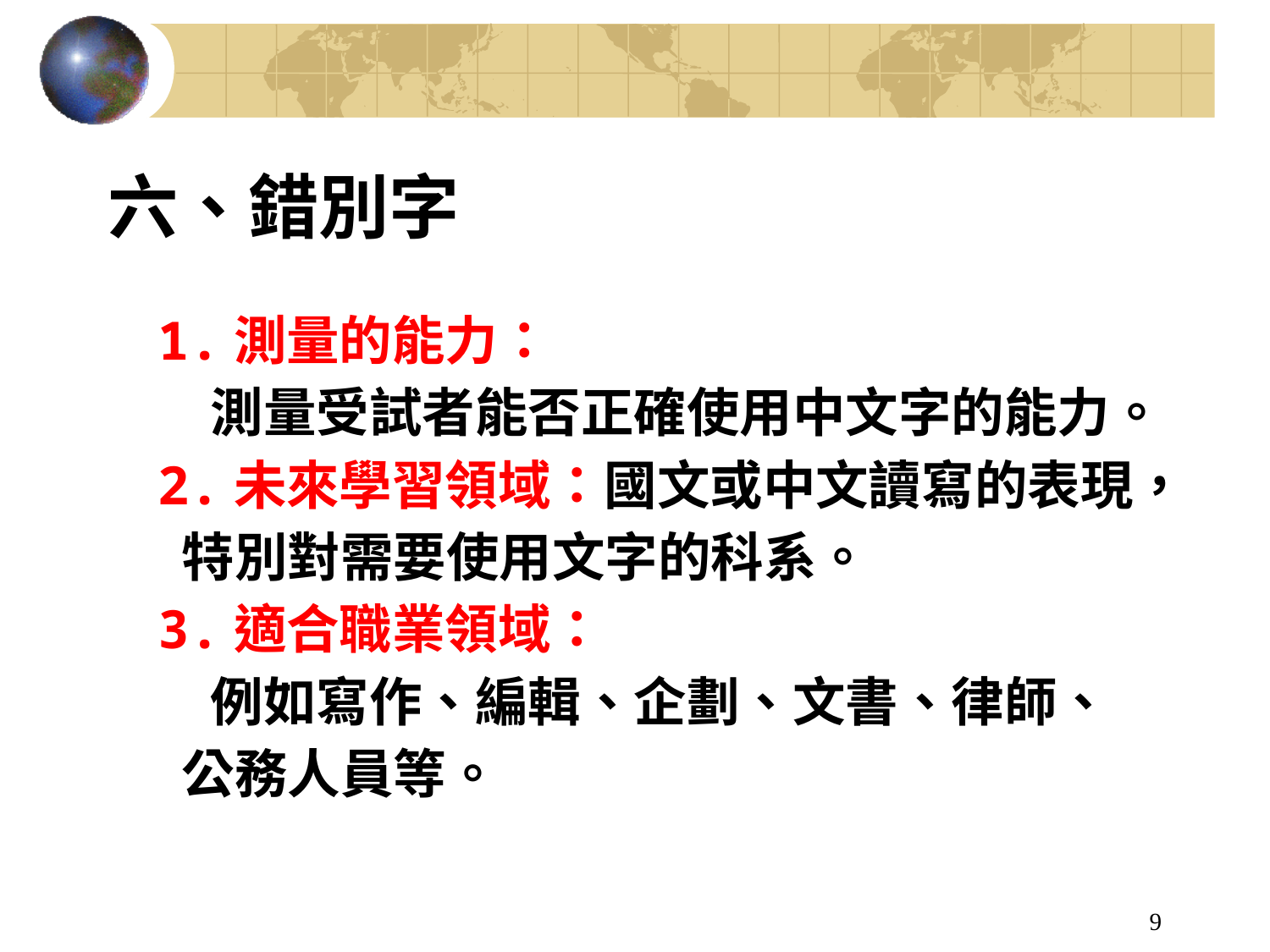

六、錯別字
# 1.測量的能力： 　測量受試者能否正確使用中文字的能力。 2.未來學習領域：國文或中文讀寫的表現， 特別對需要使用文字的科系。 3.適合職業領域： 　例如寫作、編輯、企劃、文書、律師、 公務人員等。
9